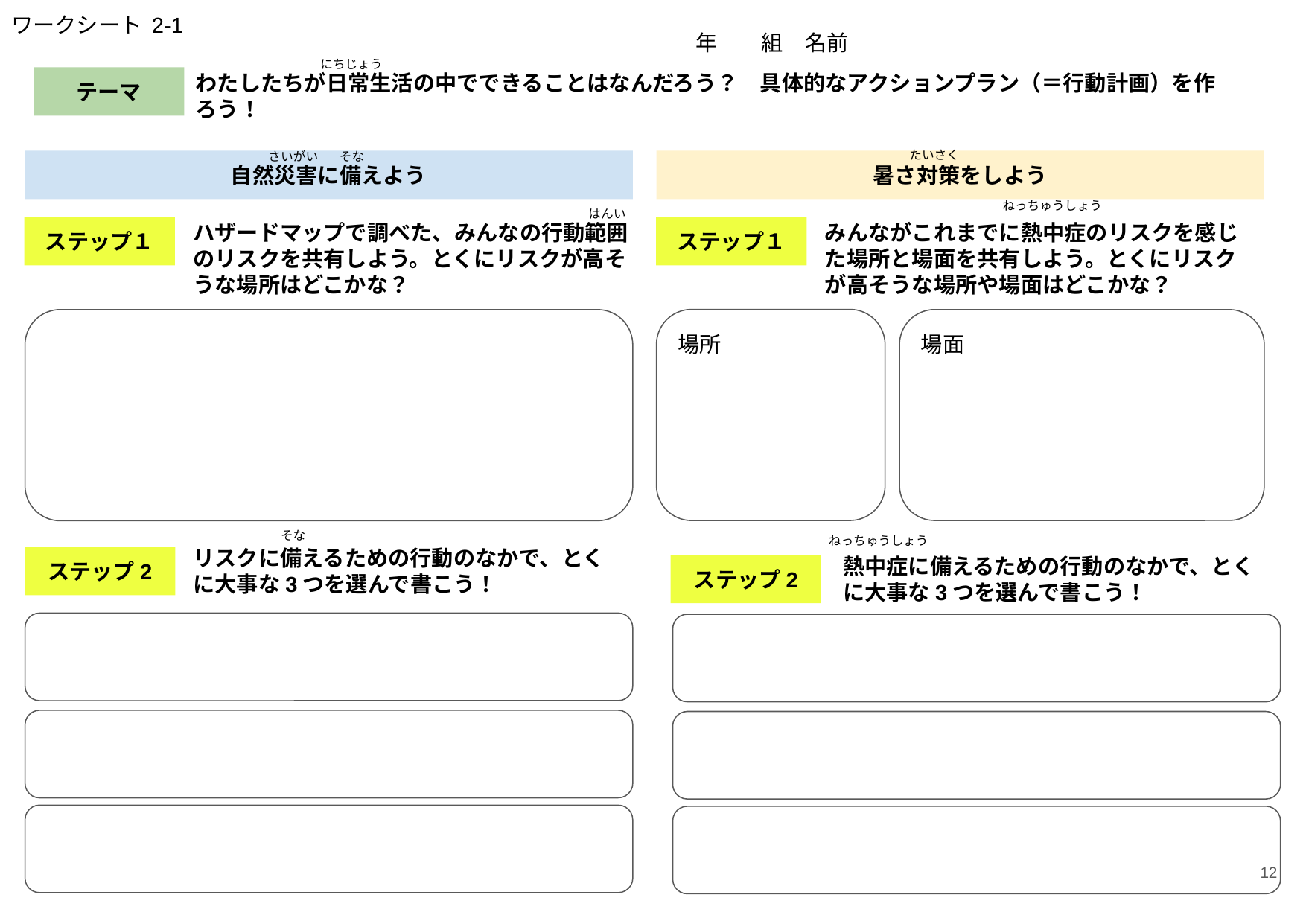

ワークシート 2-1
　　年　　組　名前
にちじょう
わたしたちが日常生活の中でできることはなんだろう？　具体的なアクションプラン（＝行動計画）を作ろう！
テーマ
たいさく
さいがい
そな
自然災害に備えよう
暑さ対策をしよう
ねっちゅうしょう
はんい
ハザードマップで調べた、みんなの行動範囲のリスクを共有しよう。とくにリスクが高そうな場所はどこかな？
みんながこれまでに熱中症のリスクを感じた場所と場面を共有しよう。とくにリスクが高そうな場所や場面はどこかな？
ステップ１
ステップ１
場所

場面
そな
ねっちゅうしょう
リスクに備えるための行動のなかで、とくに大事な3つを選んで書こう！
熱中症に備えるための行動のなかで、とくに大事な3つを選んで書こう！
ステップ2
ステップ2

12